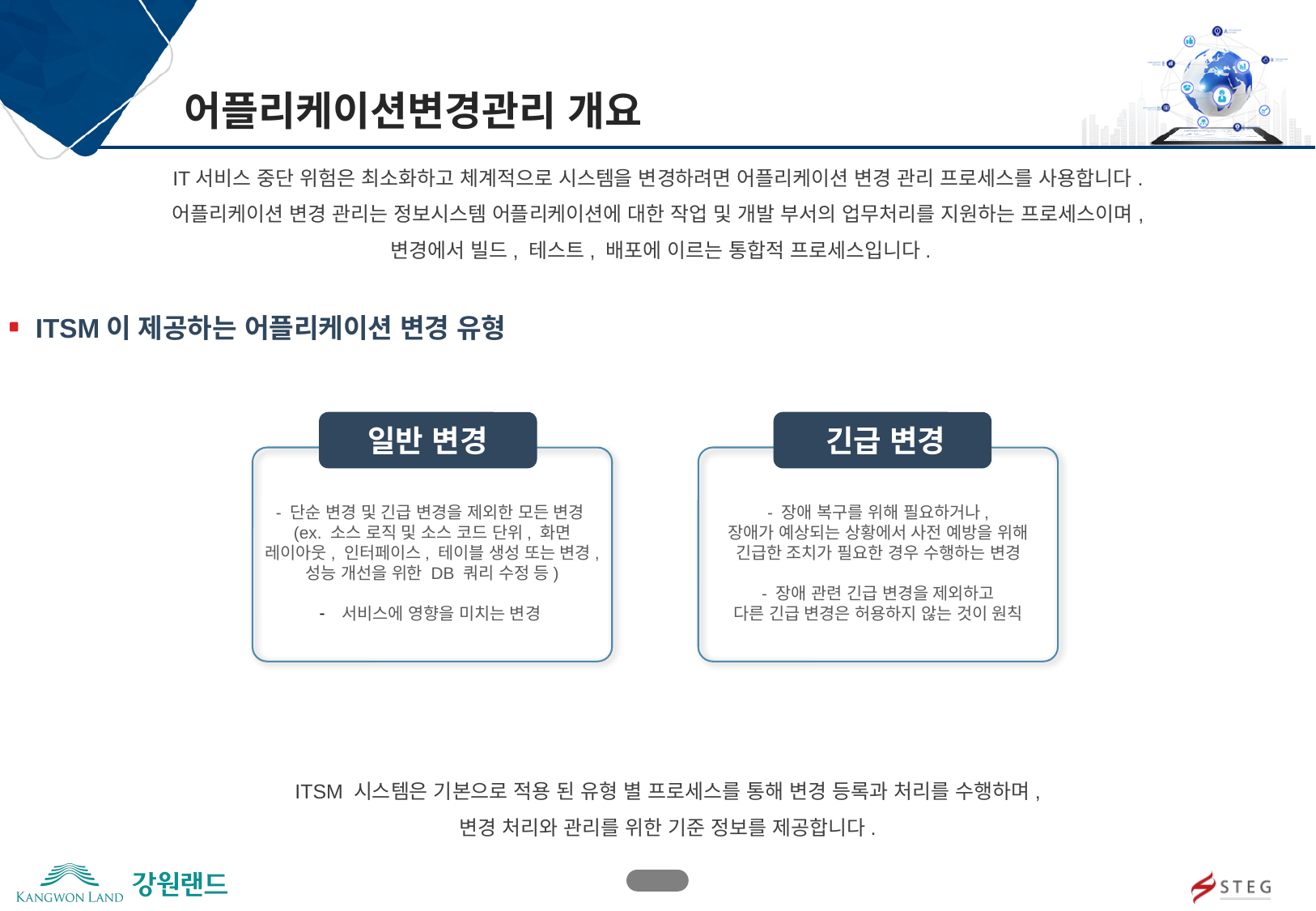

어플리케이션변경관리 개요
IT서비스 중단 위험은 최소화하고 체계적으로 시스템을 변경하려면 어플리케이션 변경 관리 프로세스를 사용합니다.
어플리케이션 변경 관리는 정보시스템 어플리케이션에 대한 작업 및 개발 부서의 업무처리를 지원하는 프로세스이며,
변경에서 빌드, 테스트, 배포에 이르는 통합적 프로세스입니다.
ITSM이 제공하는 어플리케이션 변경 유형

일반 변경

긴급 변경

- 단순 변경 및 긴급 변경을 제외한 모든 변경
(ex. 소스 로직 및 소스 코드 단위, 화면 레이아웃, 인터페이스, 테이블 생성 또는 변경, 성능 개선을 위한 DB 쿼리 수정 등)

서비스에 영향을 미치는 변경
- 장애 복구를 위해 필요하거나,
장애가 예상되는 상황에서 사전 예방을 위해
긴급한 조치가 필요한 경우 수행하는 변경

- 장애 관련 긴급 변경을 제외하고
다른 긴급 변경은 허용하지 않는 것이 원칙
ITSM 시스템은 기본으로 적용 된 유형 별 프로세스를 통해 변경 등록과 처리를 수행하며,
변경 처리와 관리를 위한 기준 정보를 제공합니다.